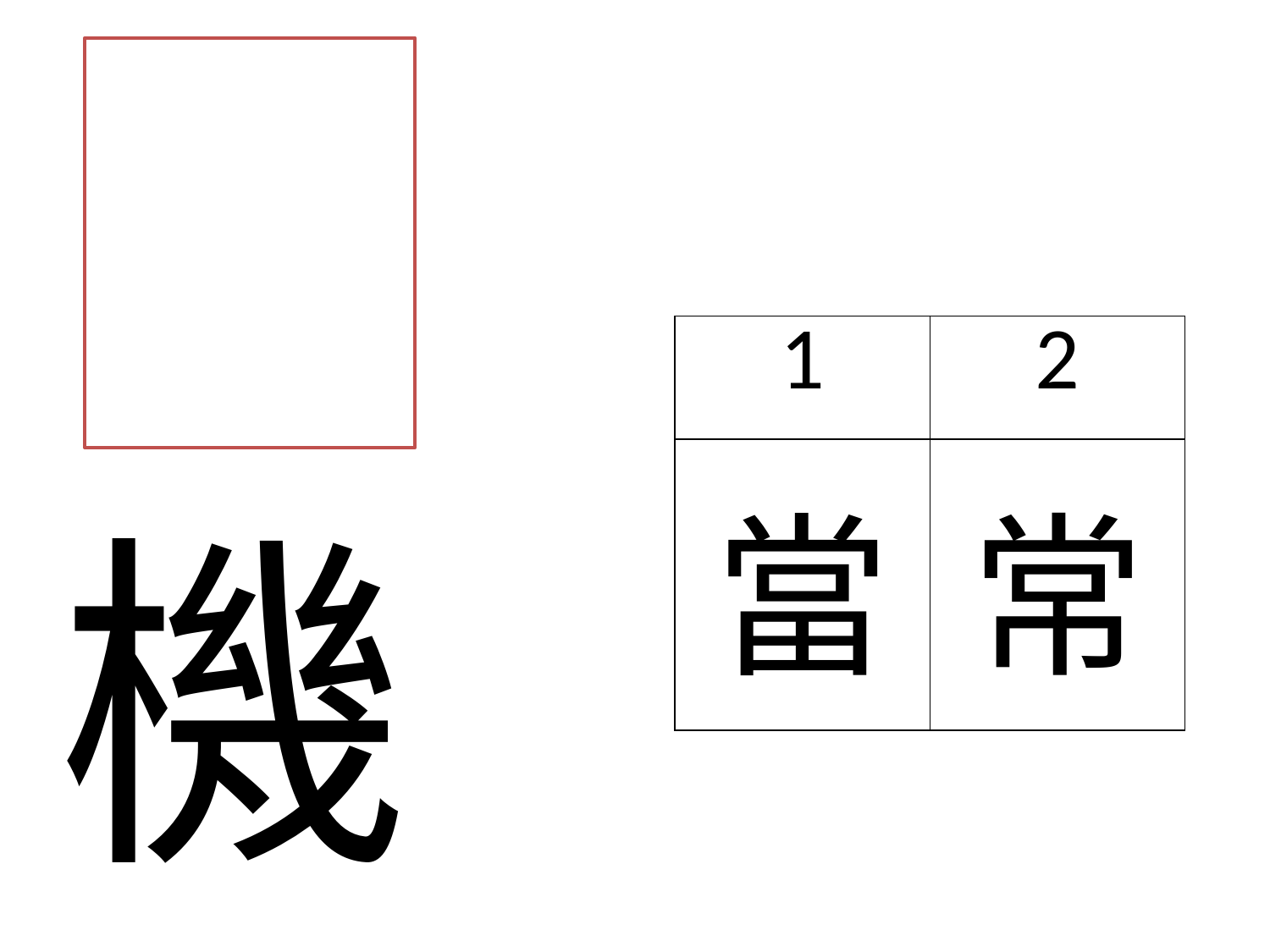

當

| 1 | 2 |
| --- | --- |
| 當 | 常 |
機